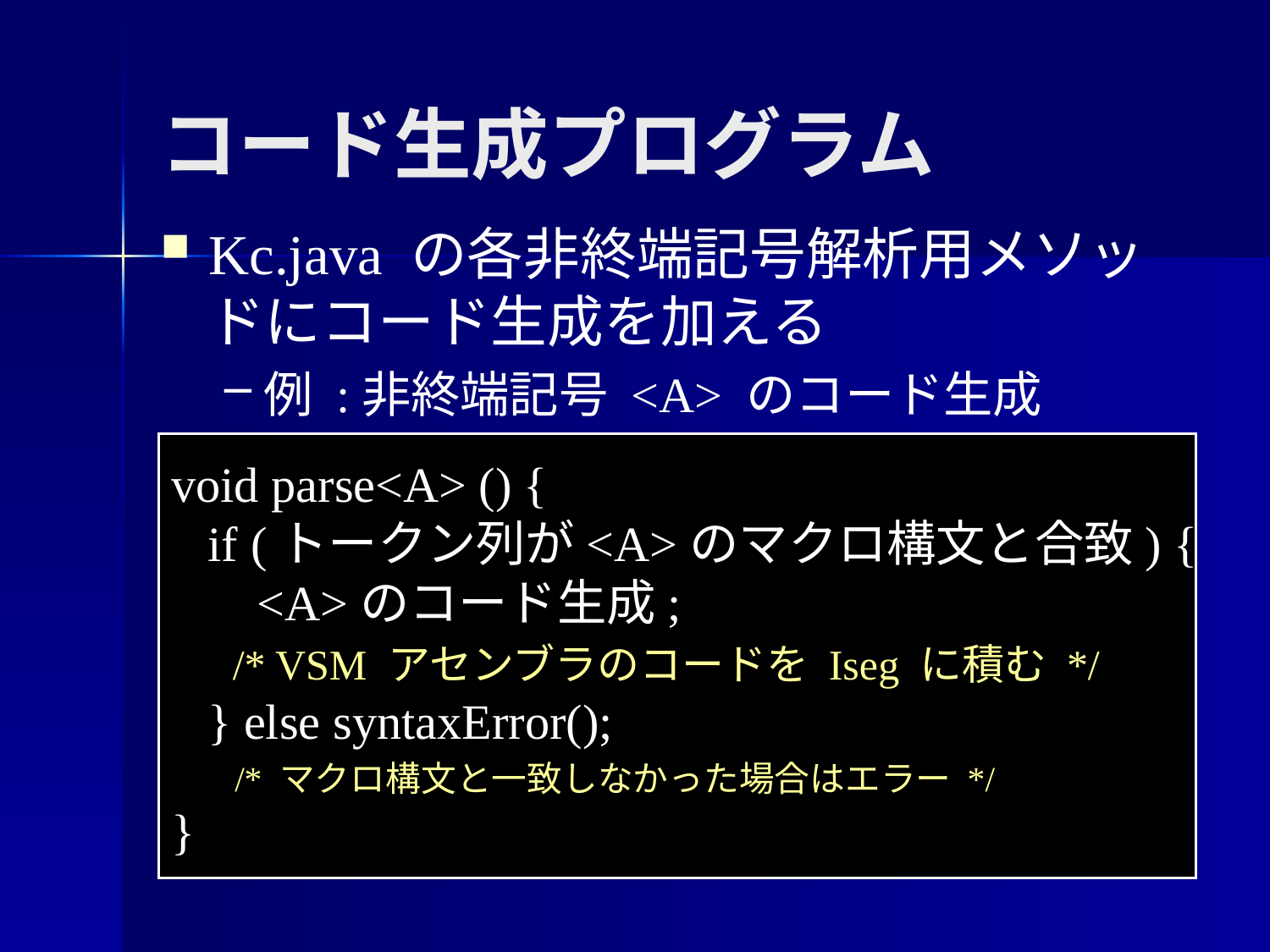

コード生成プログラム
Kc.java の各非終端記号解析用メソッドにコード生成を加える
例 :非終端記号 <A> のコード生成
void parse<A> () {
   if (トークン列が<A>のマクロ構文と合致) {
       <A>のコード生成;
     /* VSM アセンブラのコードを Iseg に積む */
   } else syntaxError();
      /* マクロ構文と一致しなかった場合はエラー */
}